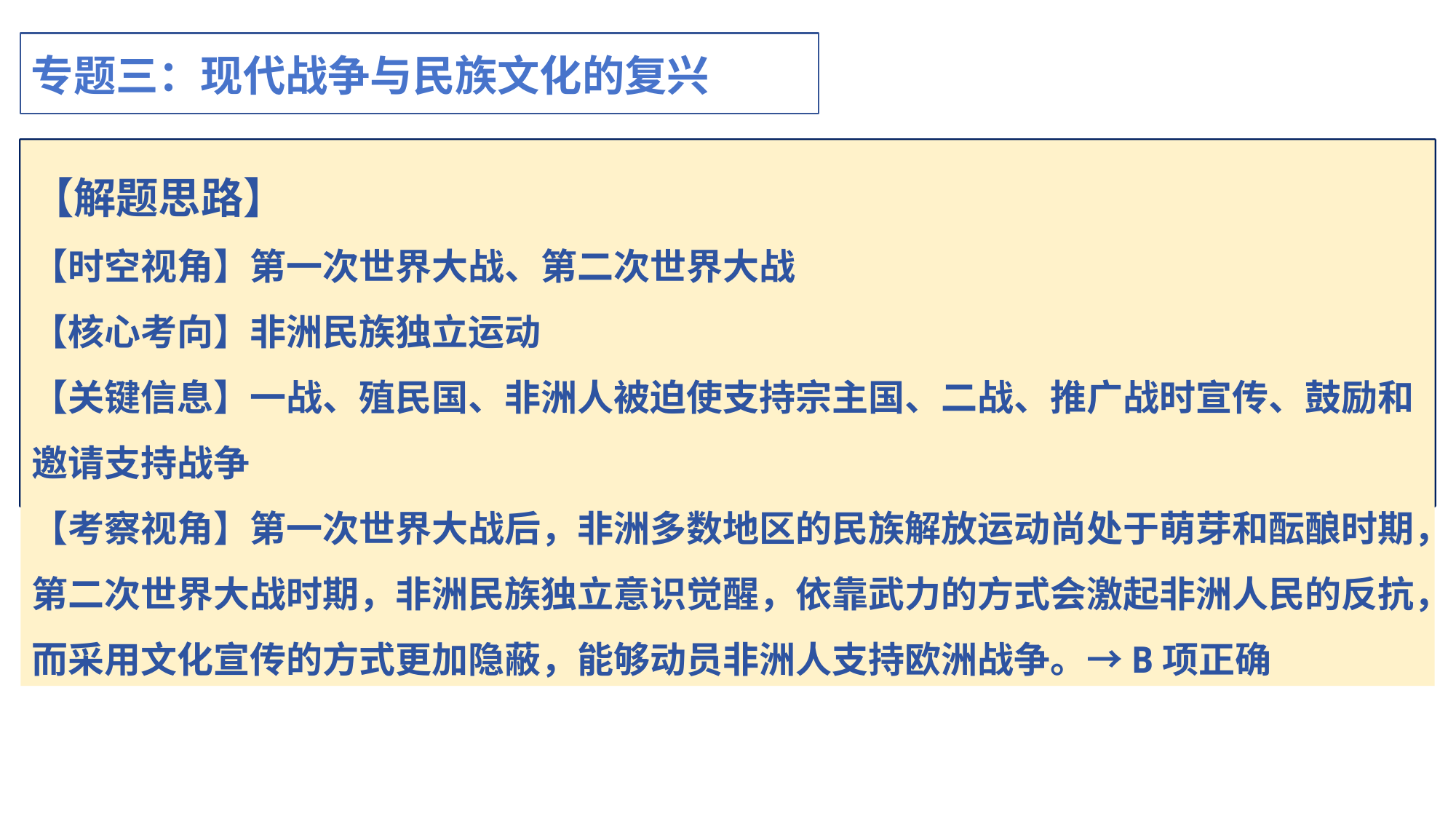

专题三：现代战争与民族文化的复兴
5.（2023·湖北卷·14）在第一次世界大战中，殖民国家曾动用相当数量的军力迫使非洲人支持宗主国。在第二次世界大战中，殖民国家不再仅仅依赖武力，而是更倾向于运用电影、无线电和报纸来推广战时宣传，鼓励和邀请非洲人支持欧洲战争。这种转变的主要原因是（　　）
A．宗主国殖民控制放松                B．非洲人民的广泛觉醒
C．现代技术手段的发展                D．世界大战性质的转变
【解题思路】
【时空视角】第一次世界大战、第二次世界大战
【核心考向】非洲民族独立运动
【关键信息】一战、殖民国、非洲人被迫使支持宗主国、二战、推广战时宣传、鼓励和邀请支持战争
【考察视角】第一次世界大战后，非洲多数地区的民族解放运动尚处于萌芽和酝酿时期，第二次世界大战时期，非洲民族独立意识觉醒，依靠武力的方式会激起非洲人民的反抗，而采用文化宣传的方式更加隐蔽，能够动员非洲人支持欧洲战争。→B项正确